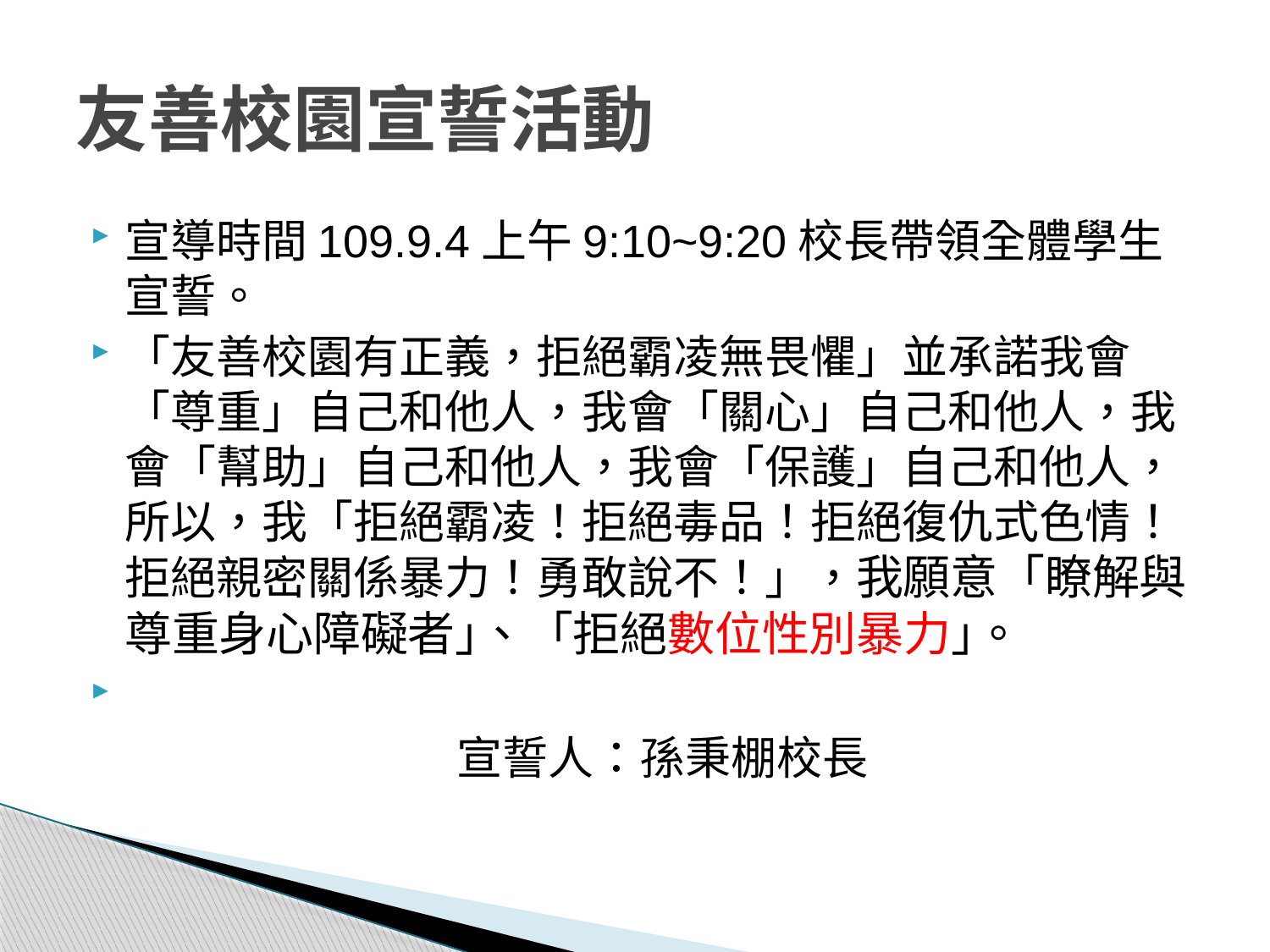

# 友善校園宣誓活動
宣導時間109.9.4上午9:10~9:20校長帶領全體學生宣誓。
「友善校園有正義，拒絕霸凌無畏懼」並承諾我會「尊重」自己和他人，我會「關心」自己和他人，我會「幫助」自己和他人，我會「保護」自己和他人，所以，我「拒絕霸凌！拒絕毒品！拒絕復仇式色情！拒絕親密關係暴力！勇敢說不！」，我願意「瞭解與尊重身心障礙者｣、「拒絕數位性別暴力｣。

                                   宣誓人：孫秉棚校長